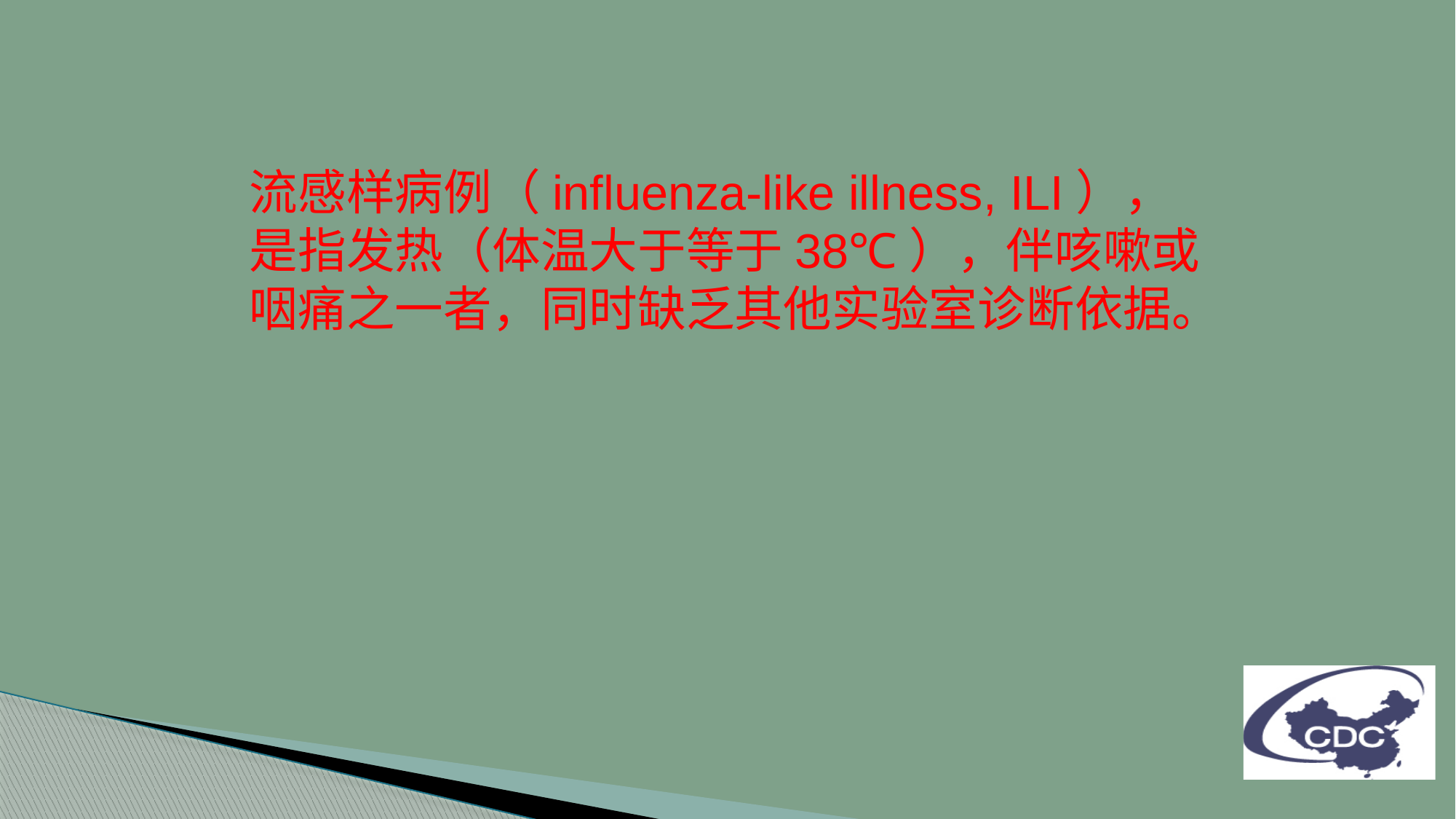

流感样病例（influenza-like illness, ILI），是指发热（体温大于等于38℃），伴咳嗽或咽痛之一者，同时缺乏其他实验室诊断依据。